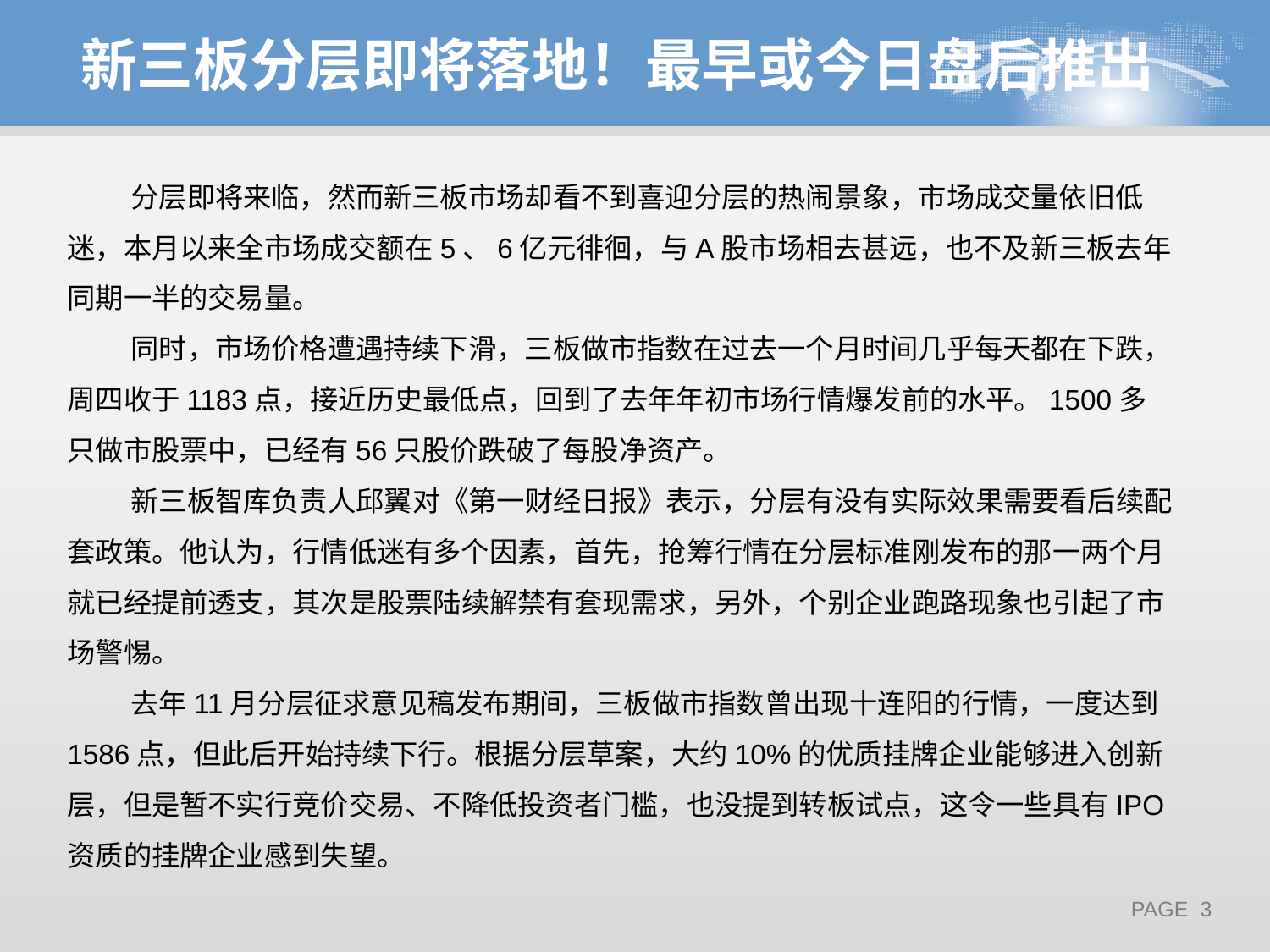

新三板分层即将落地！最早或今日盘后推出
分层即将来临，然而新三板市场却看不到喜迎分层的热闹景象，市场成交量依旧低迷，本月以来全市场成交额在5、6亿元徘徊，与A股市场相去甚远，也不及新三板去年同期一半的交易量。
同时，市场价格遭遇持续下滑，三板做市指数在过去一个月时间几乎每天都在下跌，周四收于1183点，接近历史最低点，回到了去年年初市场行情爆发前的水平。1500多只做市股票中，已经有56只股价跌破了每股净资产。
新三板智库负责人邱翼对《第一财经日报》表示，分层有没有实际效果需要看后续配套政策。他认为，行情低迷有多个因素，首先，抢筹行情在分层标准刚发布的那一两个月就已经提前透支，其次是股票陆续解禁有套现需求，另外，个别企业跑路现象也引起了市场警惕。
去年11月分层征求意见稿发布期间，三板做市指数曾出现十连阳的行情，一度达到1586点，但此后开始持续下行。根据分层草案，大约10%的优质挂牌企业能够进入创新层，但是暂不实行竞价交易、不降低投资者门槛，也没提到转板试点，这令一些具有IPO资质的挂牌企业感到失望。